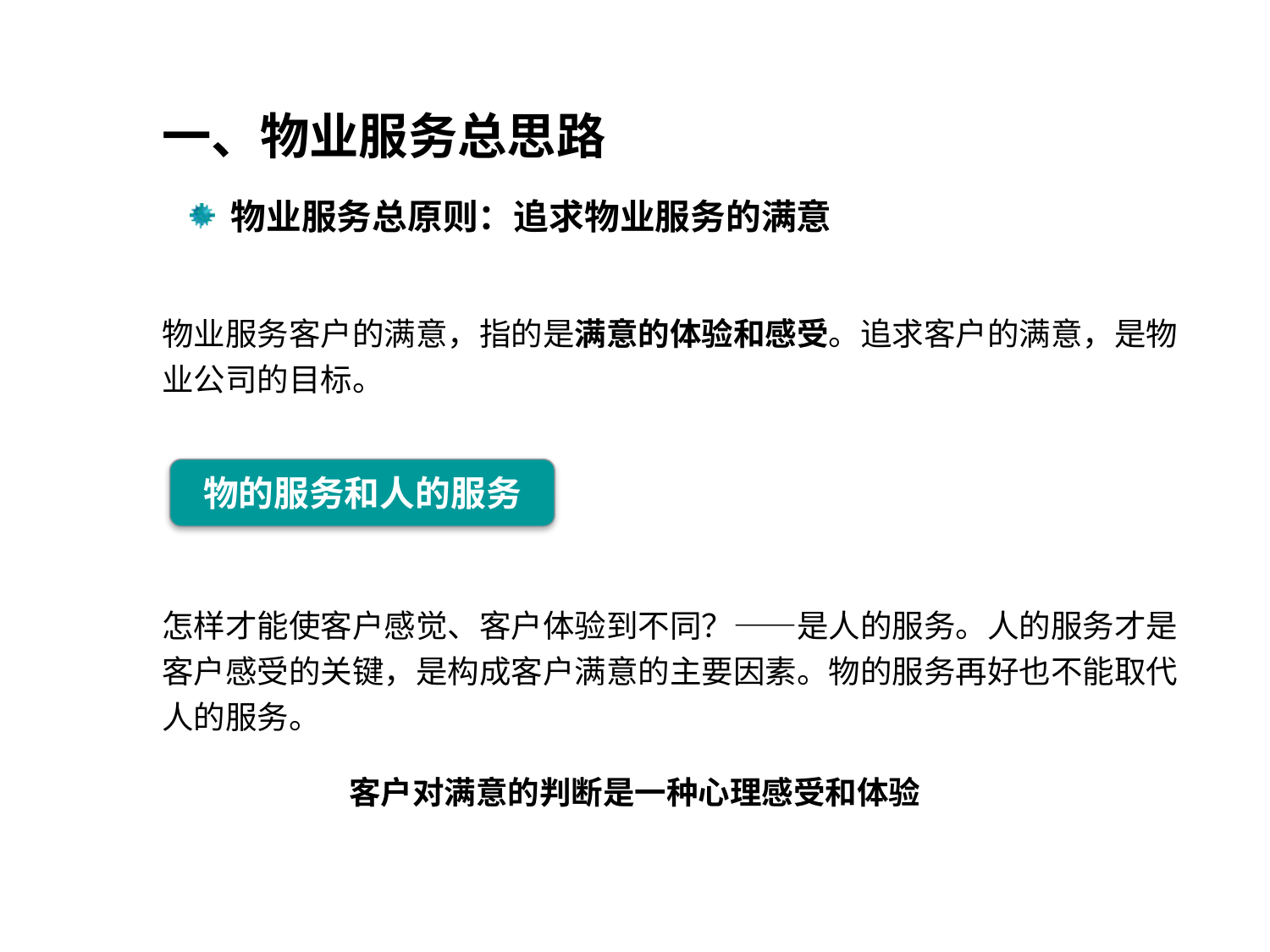

一、物业服务总思路
 物业服务总原则：追求物业服务的满意
物业服务客户的满意，指的是满意的体验和感受。追求客户的满意，是物业公司的目标。

怎样才能使客户感觉、客户体验到不同？——是人的服务。人的服务才是客户感受的关键，是构成客户满意的主要因素。物的服务再好也不能取代人的服务。

物的服务和人的服务
客户对满意的判断是一种心理感受和体验